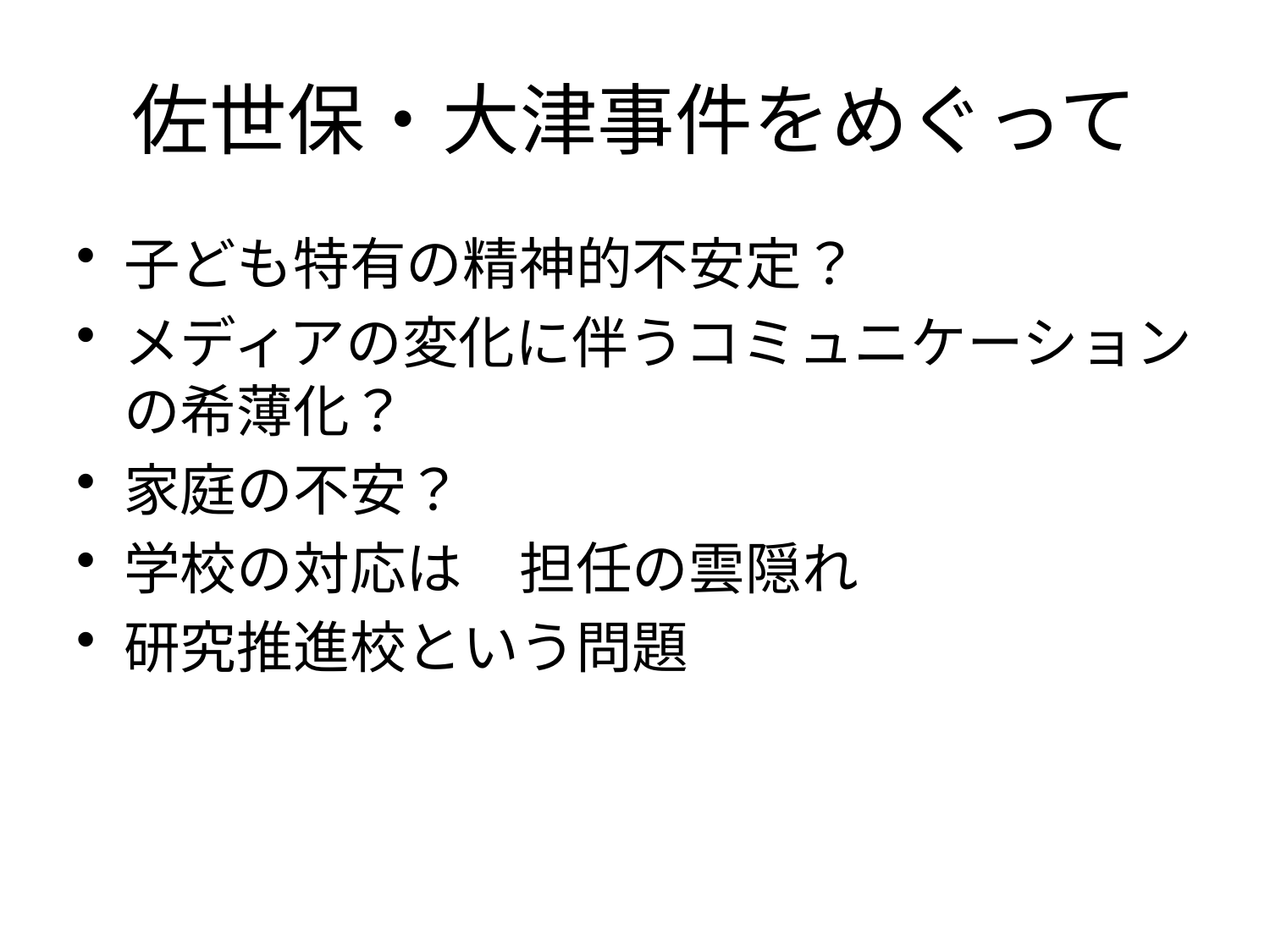

# 佐世保・大津事件をめぐって
子ども特有の精神的不安定？
メディアの変化に伴うコミュニケーションの希薄化？
家庭の不安？
学校の対応は　担任の雲隠れ
研究推進校という問題